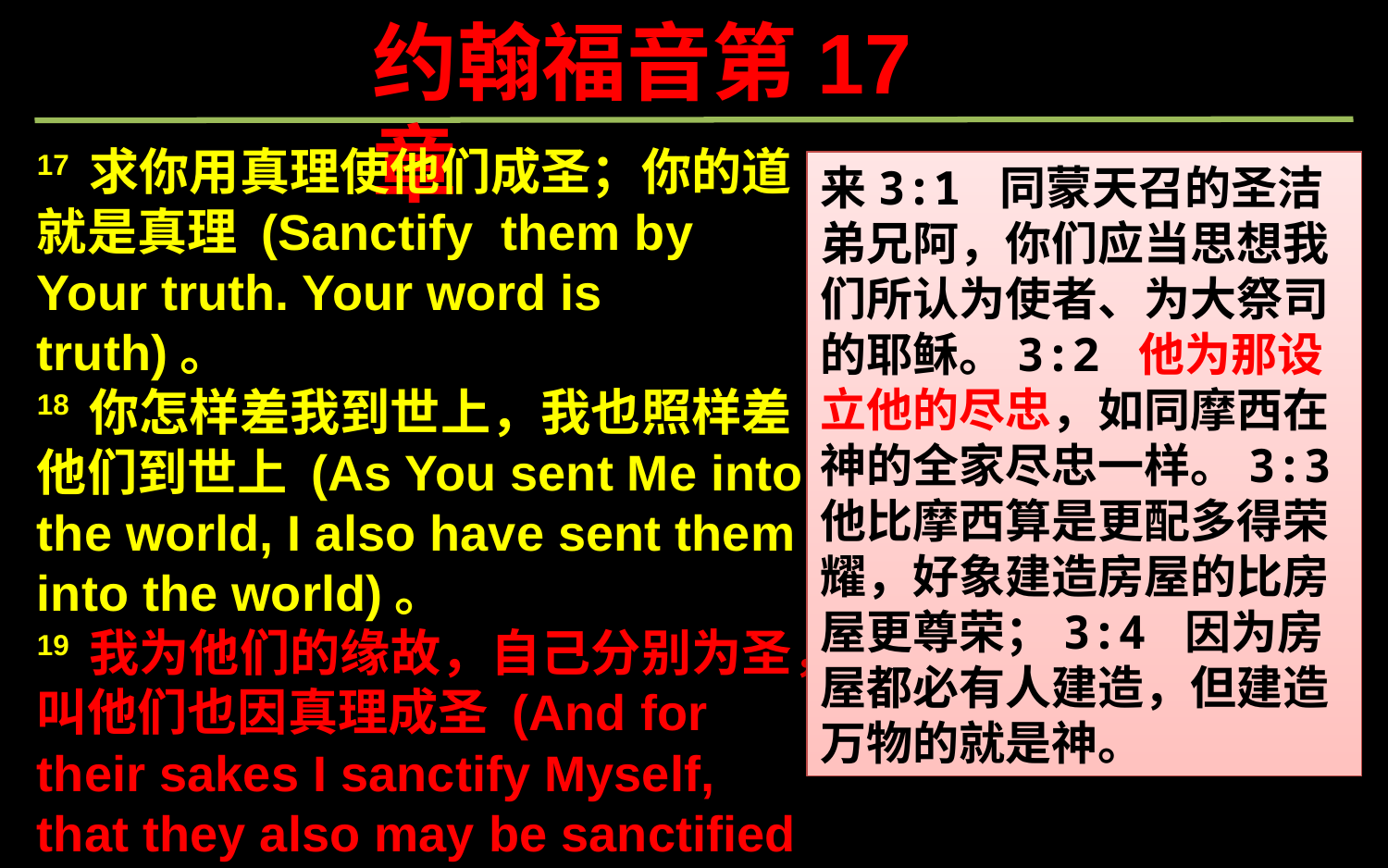

约翰福音第17章
17 求你用真理使他们成圣；你的道就是真理 (Sanctify  them by Your truth. Your word is truth)。
18 你怎样差我到世上，我也照样差他们到世上 (As You sent Me into the world, I also have sent them into the world)。
19 我为他们的缘故，自己分别为圣，叫他们也因真理成圣 (And for their sakes I sanctify Myself, that they also may be sanctified by the truth)。
来3:1 同蒙天召的圣洁弟兄阿，你们应当思想我们所认为使者、为大祭司的耶稣。3:2 他为那设立他的尽忠，如同摩西在神的全家尽忠一样。3:3 他比摩西算是更配多得荣耀，好象建造房屋的比房屋更尊荣；3:4 因为房屋都必有人建造，但建造万物的就是神。